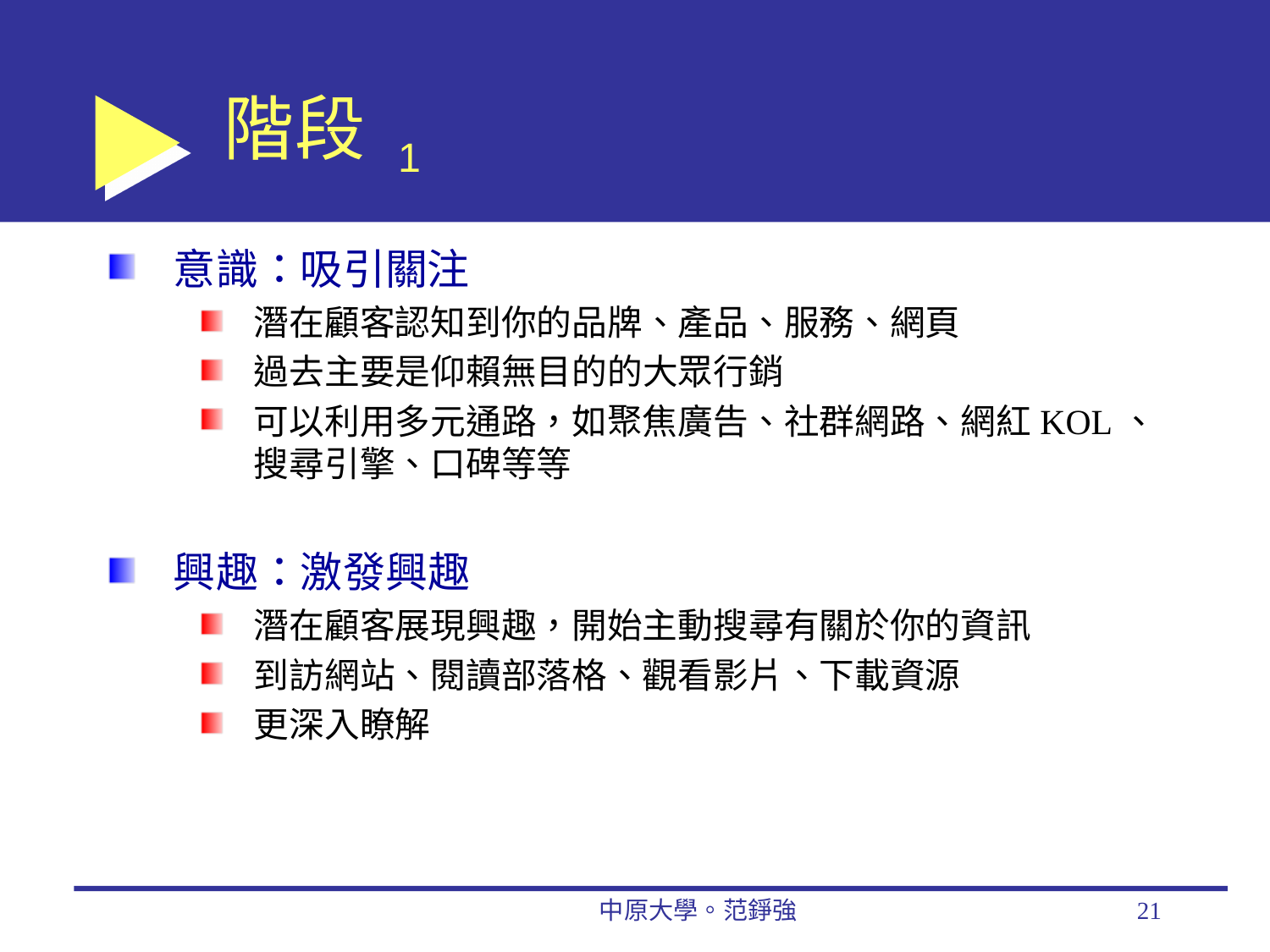

# 階段 1
意識：吸引關注
潛在顧客認知到你的品牌、產品、服務、網頁
過去主要是仰賴無目的的大眾行銷
可以利用多元通路，如聚焦廣告、社群網路、網紅KOL、搜尋引擎、口碑等等

興趣：激發興趣
潛在顧客展現興趣，開始主動搜尋有關於你的資訊
到訪網站、閱讀部落格、觀看影片、下載資源
更深入瞭解
中原大學。范錚強
21